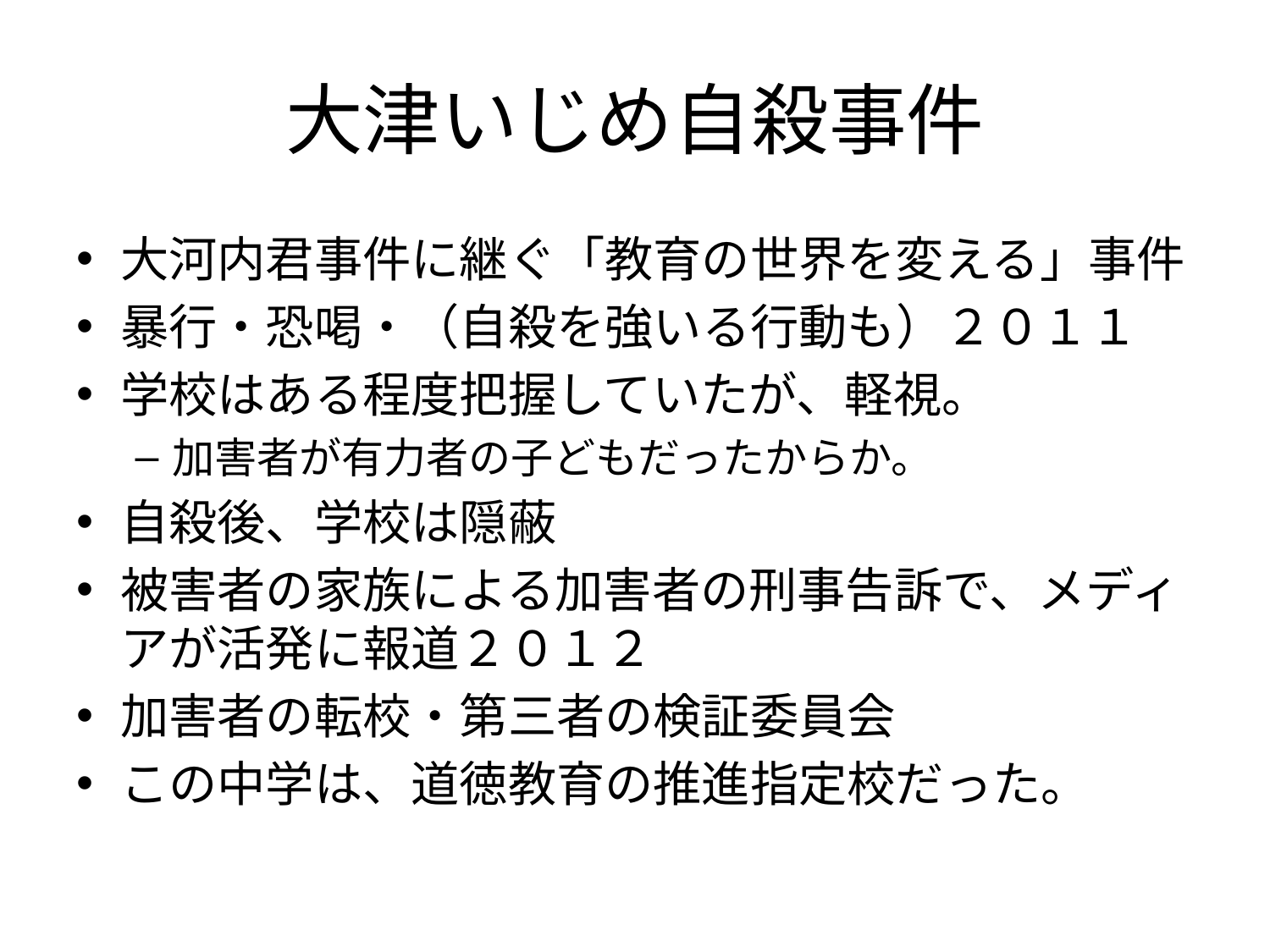

# 大津いじめ自殺事件
大河内君事件に継ぐ「教育の世界を変える」事件
暴行・恐喝・（自殺を強いる行動も）２０１１
学校はある程度把握していたが、軽視。
加害者が有力者の子どもだったからか。
自殺後、学校は隠蔽
被害者の家族による加害者の刑事告訴で、メディアが活発に報道２０１２
加害者の転校・第三者の検証委員会
この中学は、道徳教育の推進指定校だった。